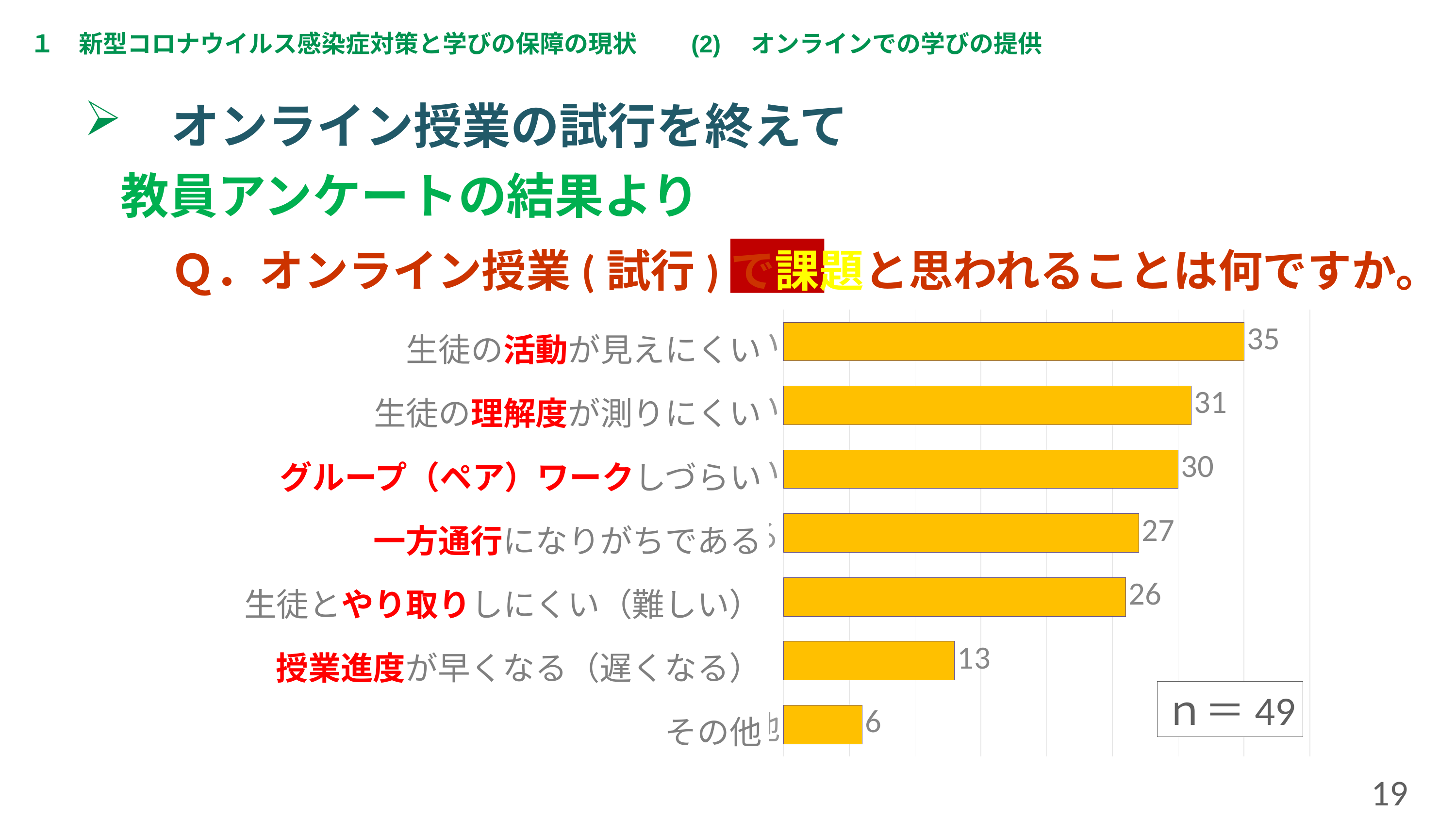

１　新型コロナウイルス感染症対策と学びの保障の現状　　(2)　オンラインでの学びの提供
　オンライン授業の試行を終えて
教員アンケートの結果より

Ｑ．オンライン授業(試行)で課題と思われることは何ですか。

### Chart

| Category |  |
|---|---|
| 生徒の活動が見えにくい | 35.0 |
| 生徒の理解度が測りにくい | 31.0 |
| グループ（ペア）ワークしずらい | 30.0 |
| 一方通行になりがちである | 27.0 |
| 生徒とやり取りしにくい（難しい） | 26.0 |
| 授業進度が早くなる（遅くなる） | 13.0 |
| その他 | 6.0 |
生徒の活動が見えにくい
生徒の理解度が測りにくい
グループ（ペア）ワークしづらい
一方通行になりがちである
生徒とやり取りしにくい（難しい）
授業進度が早くなる（遅くなる）
その他
ｎ＝49
19